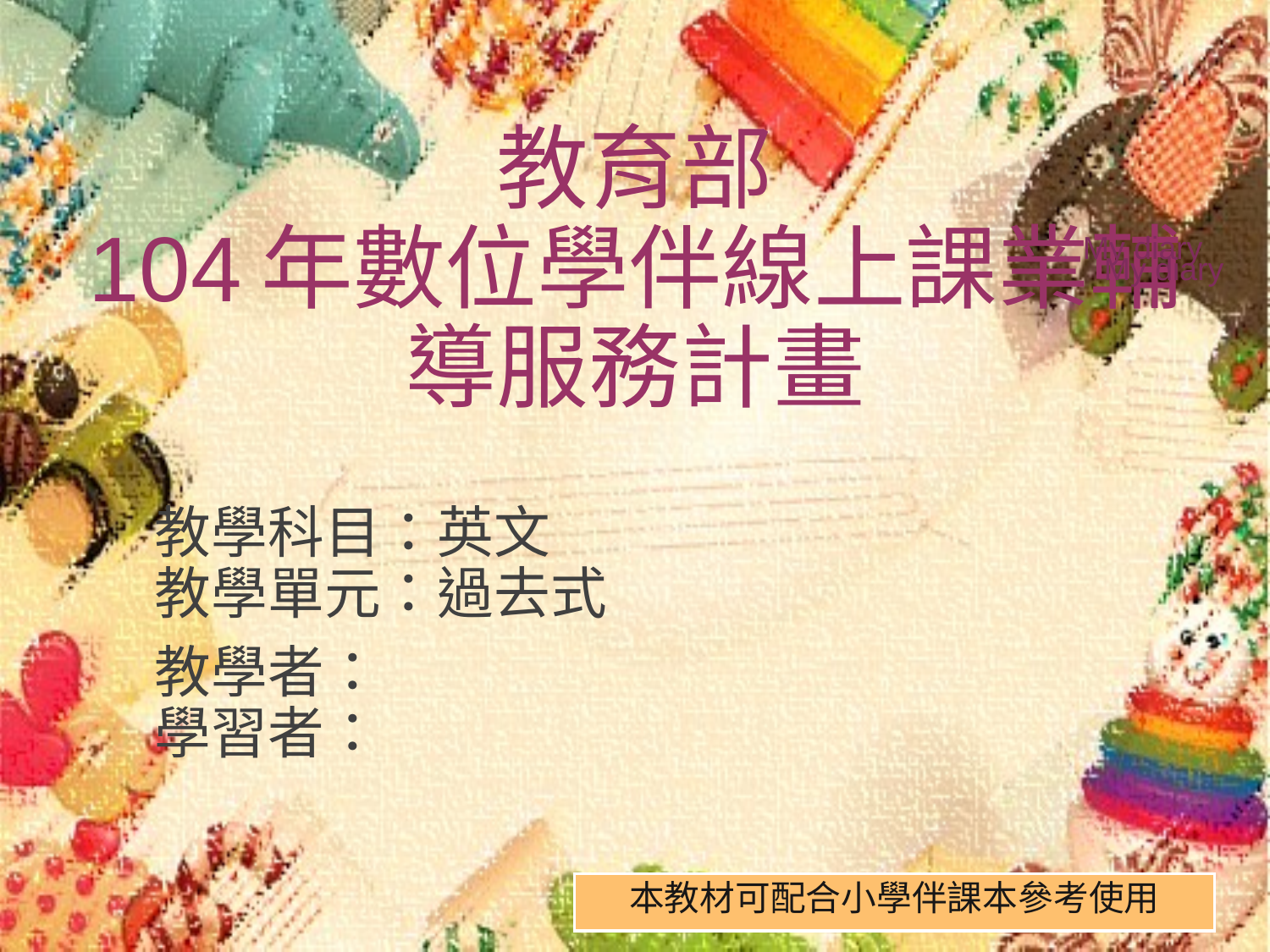

教育部
104年數位學伴線上課業輔導服務計畫
My diary
My diary
教學科目：英文
教學單元：過去式
教學者：
學習者：

本教材可配合小學伴課本參考使用